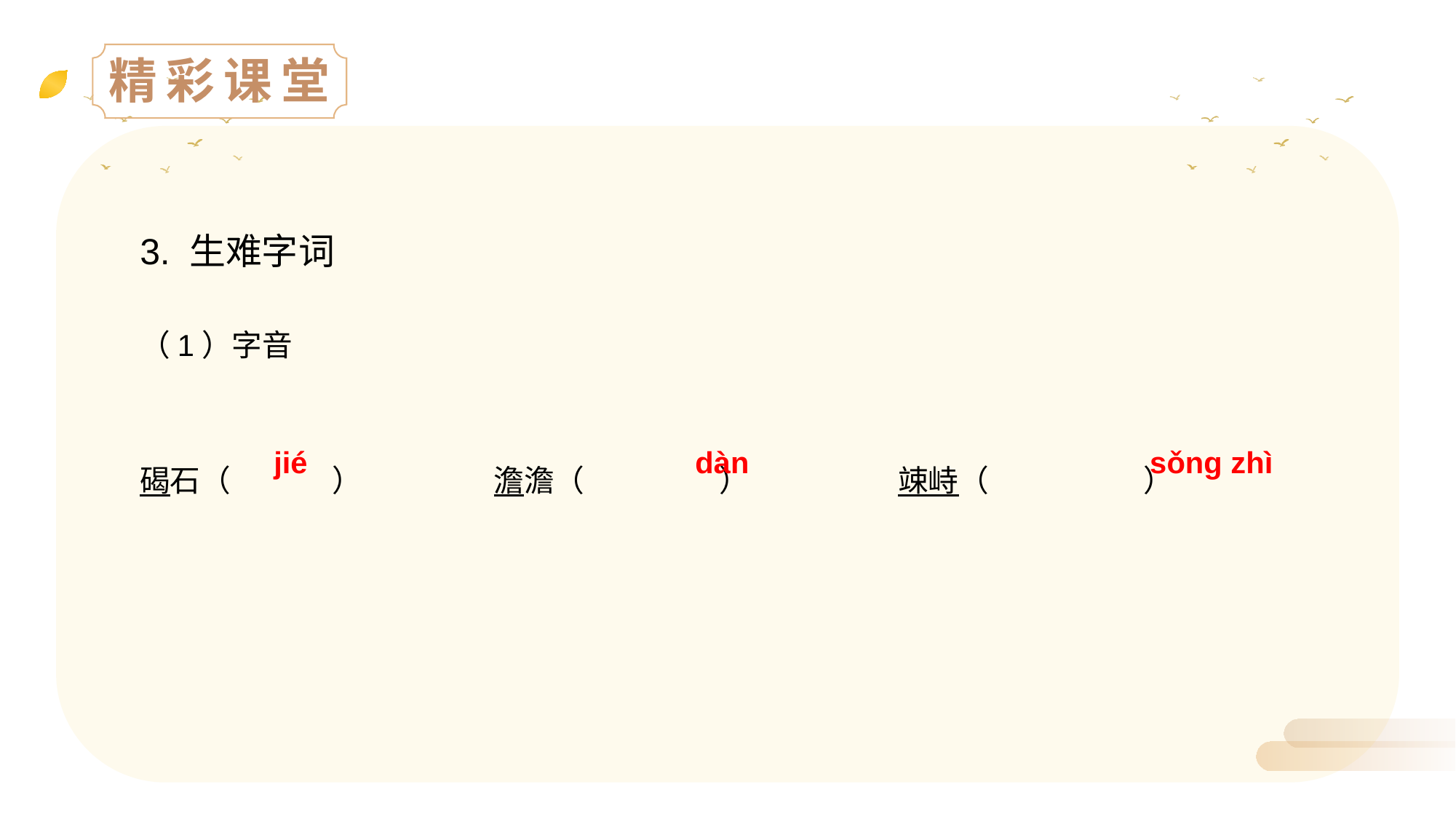

精彩课堂

3. 生难字词
（1）字音
碣石（               ）               　澹澹（                    ）                      竦峙（                       ）
 jié
dàn
sǒng zhì